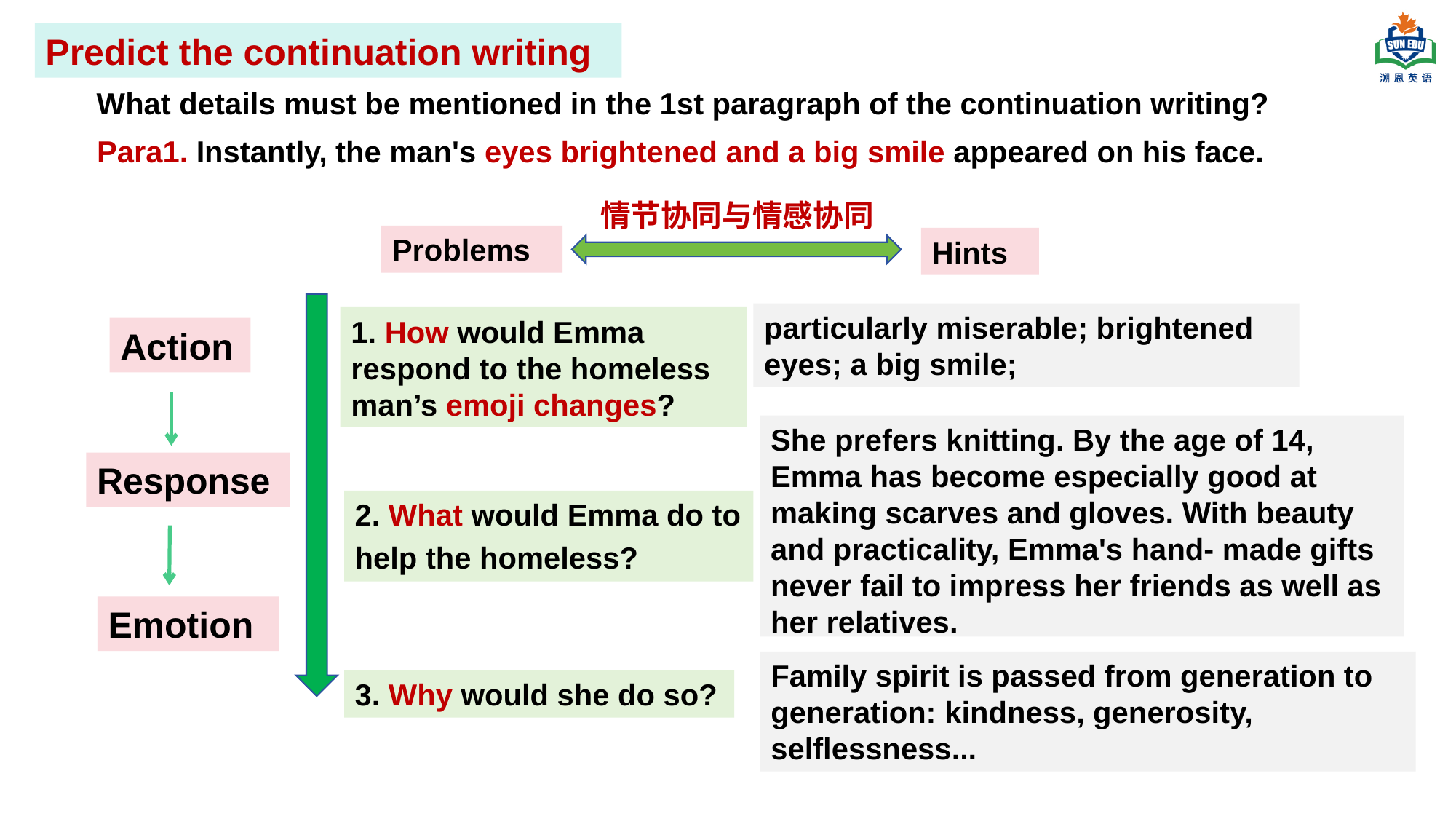

Predict the continuation writing
 What details must be mentioned in the 1st paragraph of the continuation writing?
Para1. Instantly, the man's eyes brightened and a big smile appeared on his face.
 情节协同与情感协同
Problems
Hints

particularly miserable; brightened eyes; a big smile;
1. How would Emma respond to the homeless man’s emoji changes?
Action
She prefers knitting. By the age of 14, Emma has become especially good at making scarves and gloves. With beauty and practicality, Emma's hand- made gifts never fail to impress her friends as well as her relatives.

Response
2. What would Emma do to help the homeless?
Emotion
Family spirit is passed from generation to generation: kindness, generosity, selflessness...
3. Why would she do so?